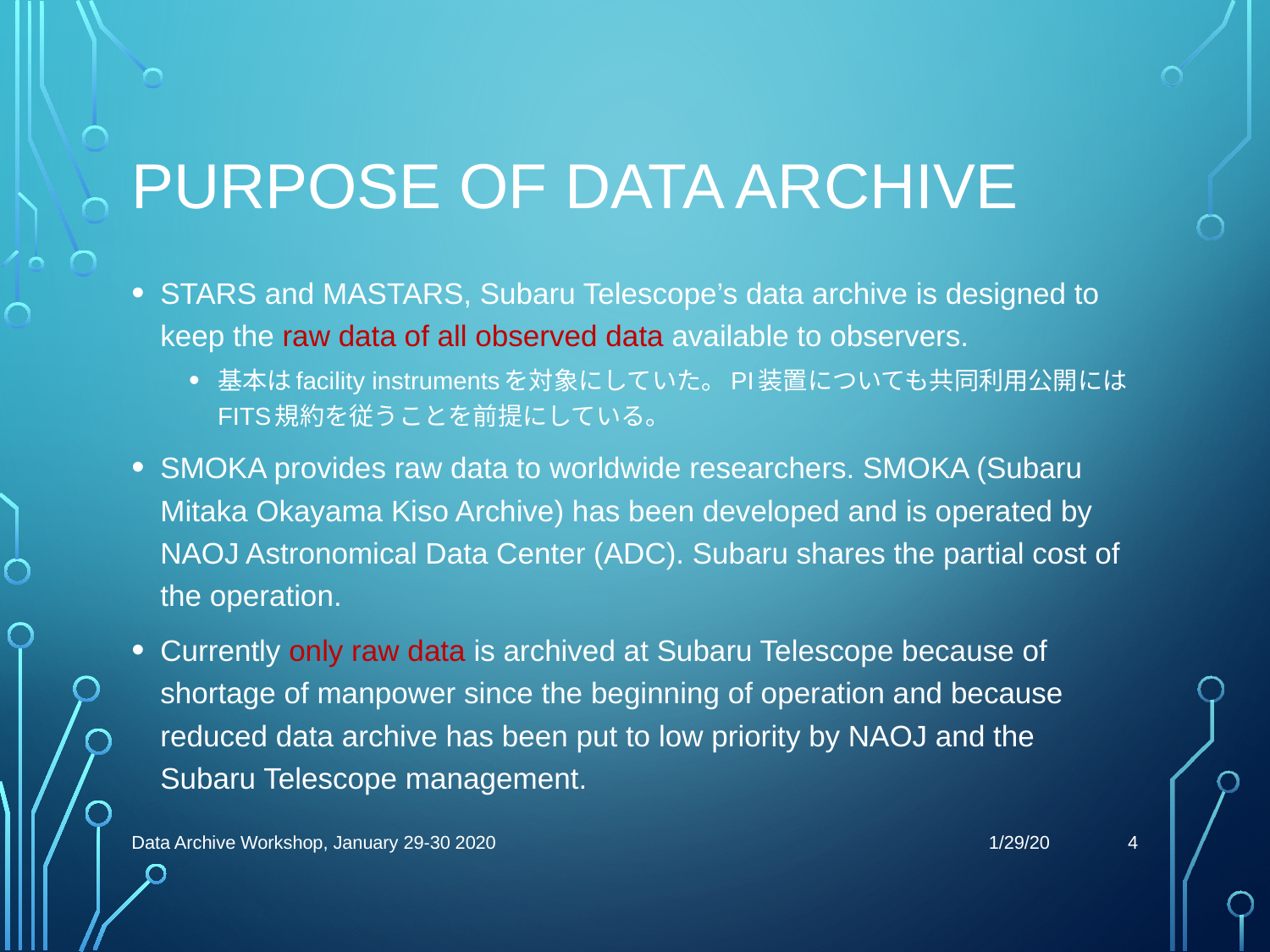

# Purpose of DaTA Archive
STARS and MASTARS, Subaru Telescope’s data archive is designed to keep the raw data of all observed data available to observers.
基本はfacility instrumentsを対象にしていた。PI装置についても共同利用公開にはFITS規約を従うことを前提にしている。
SMOKA provides raw data to worldwide researchers. SMOKA (Subaru Mitaka Okayama Kiso Archive) has been developed and is operated by NAOJ Astronomical Data Center (ADC). Subaru shares the partial cost of the operation.
Currently only raw data is archived at Subaru Telescope because of shortage of manpower since the beginning of operation and because reduced data archive has been put to low priority by NAOJ and the Subaru Telescope management.

4
Data Archive Workshop, January 29-30 2020
1/29/20